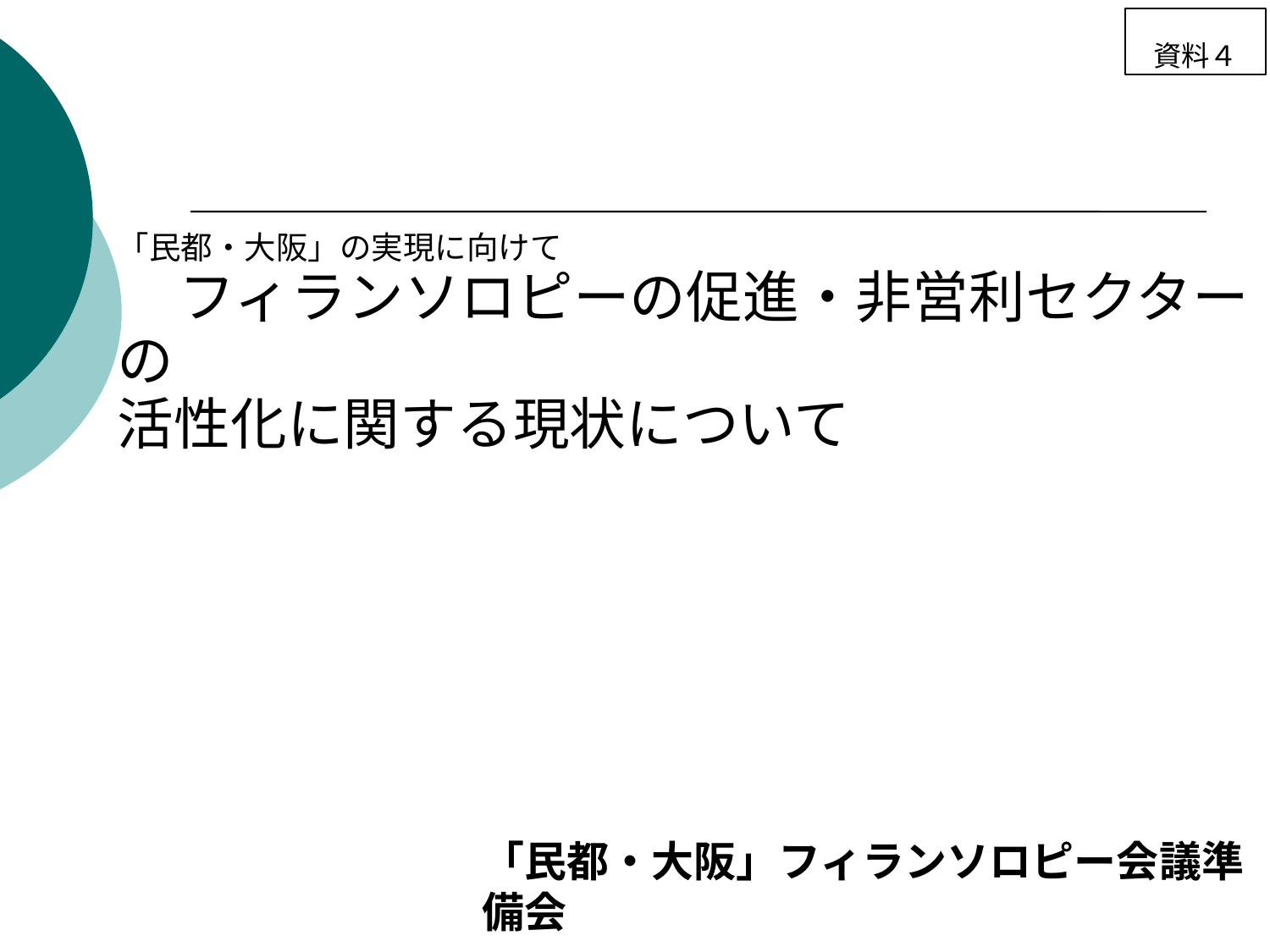

資料４
「民都・大阪」の実現に向けて
  　フィランソロピーの促進・非営利セクターの
活性化に関する現状について
「民都・大阪」フィランソロピー会議準備会